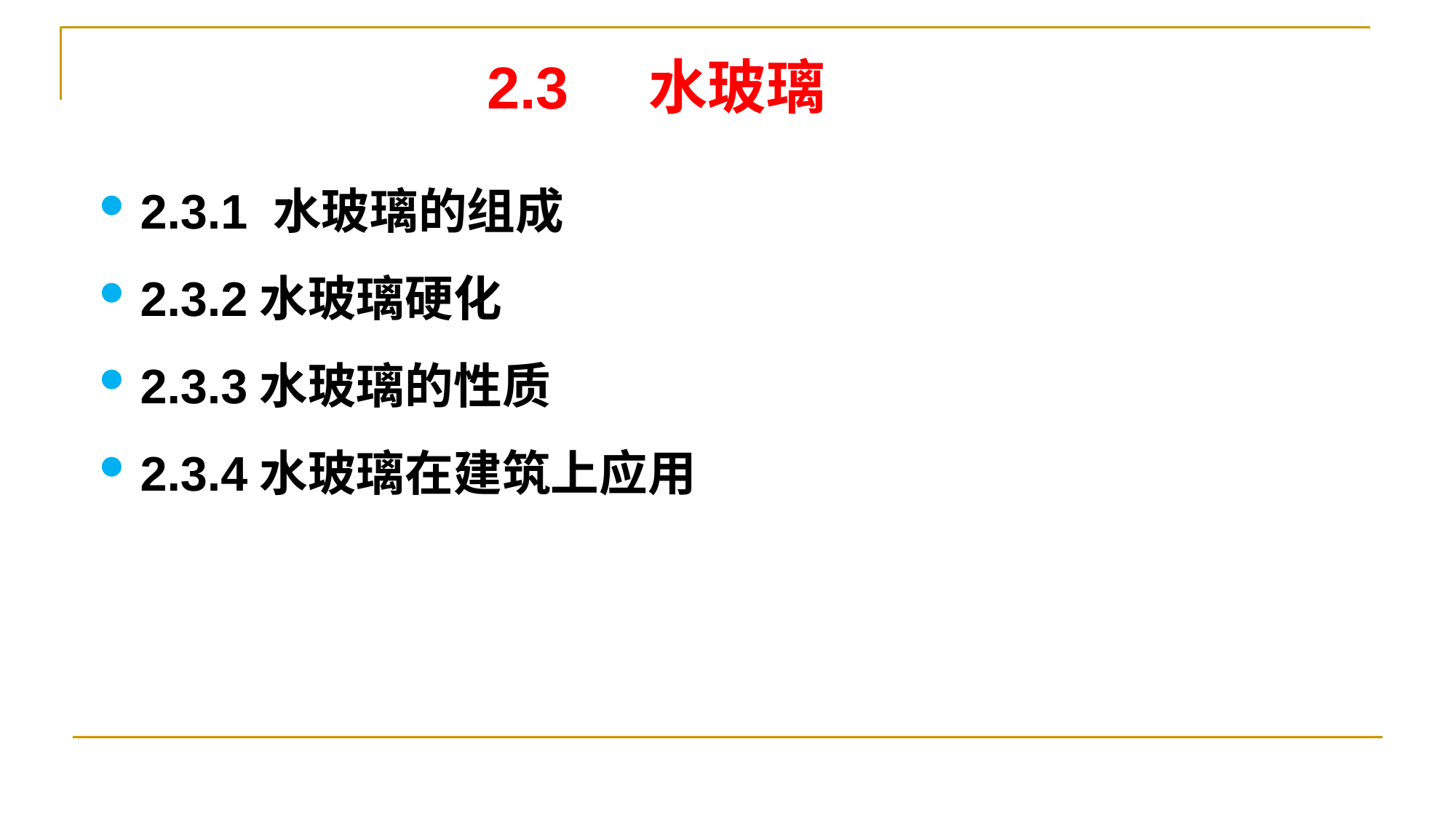

# 2.3    水玻璃
2.3.1 水玻璃的组成
2.3.2水玻璃硬化
2.3.3水玻璃的性质
2.3.4水玻璃在建筑上应用